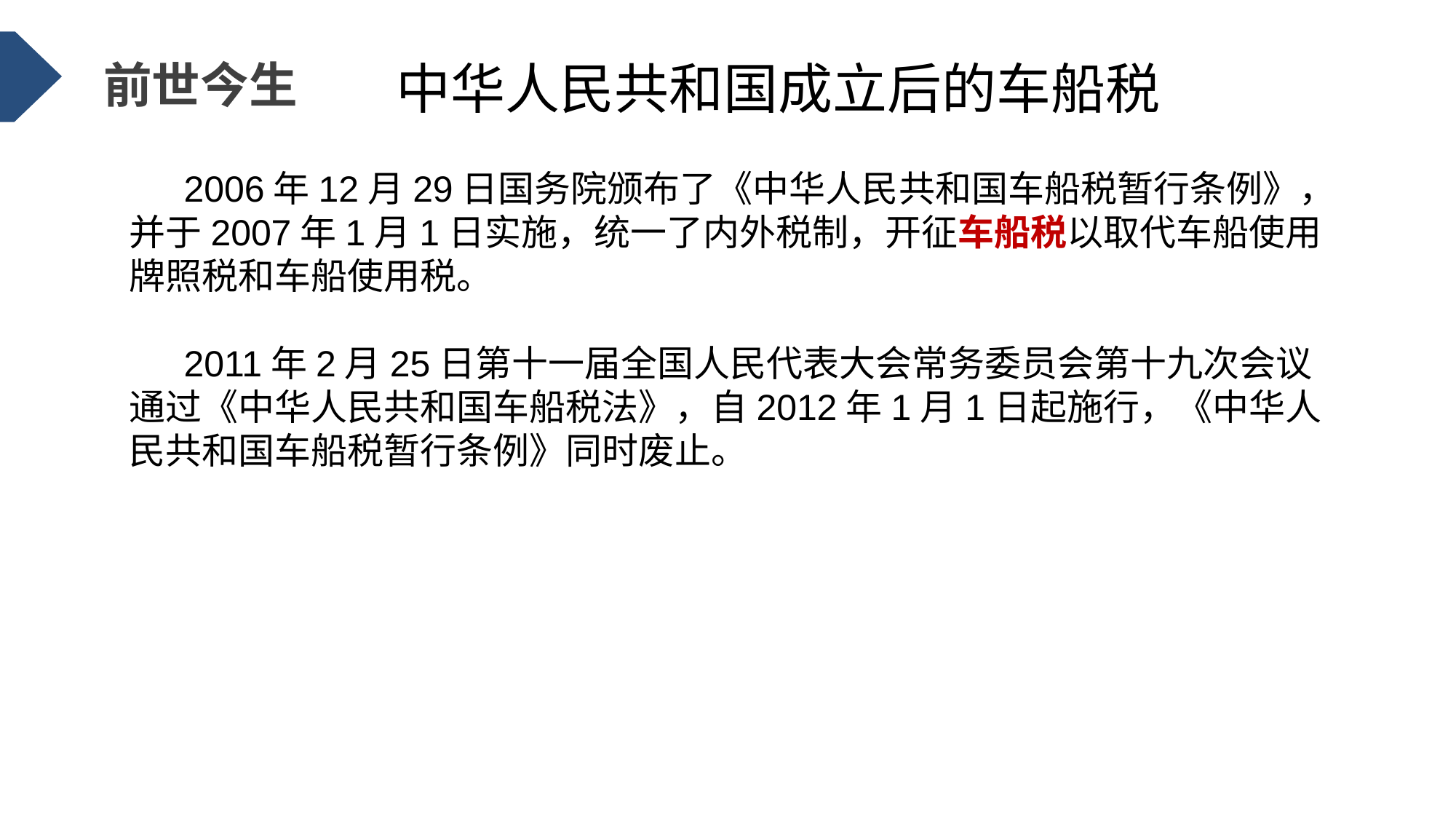

前世今生
中华人民共和国成立后的车船税
2006年12月29日国务院颁布了《中华人民共和国车船税暂行条例》，并于2007年1月1日实施，统一了内外税制，开征车船税以取代车船使用牌照税和车船使用税。

2011年2月25日第十一届全国人民代表大会常务委员会第十九次会议通过《中华人民共和国车船税法》，自2012年1月1日起施行，《中华人民共和国车船税暂行条例》同时废止。